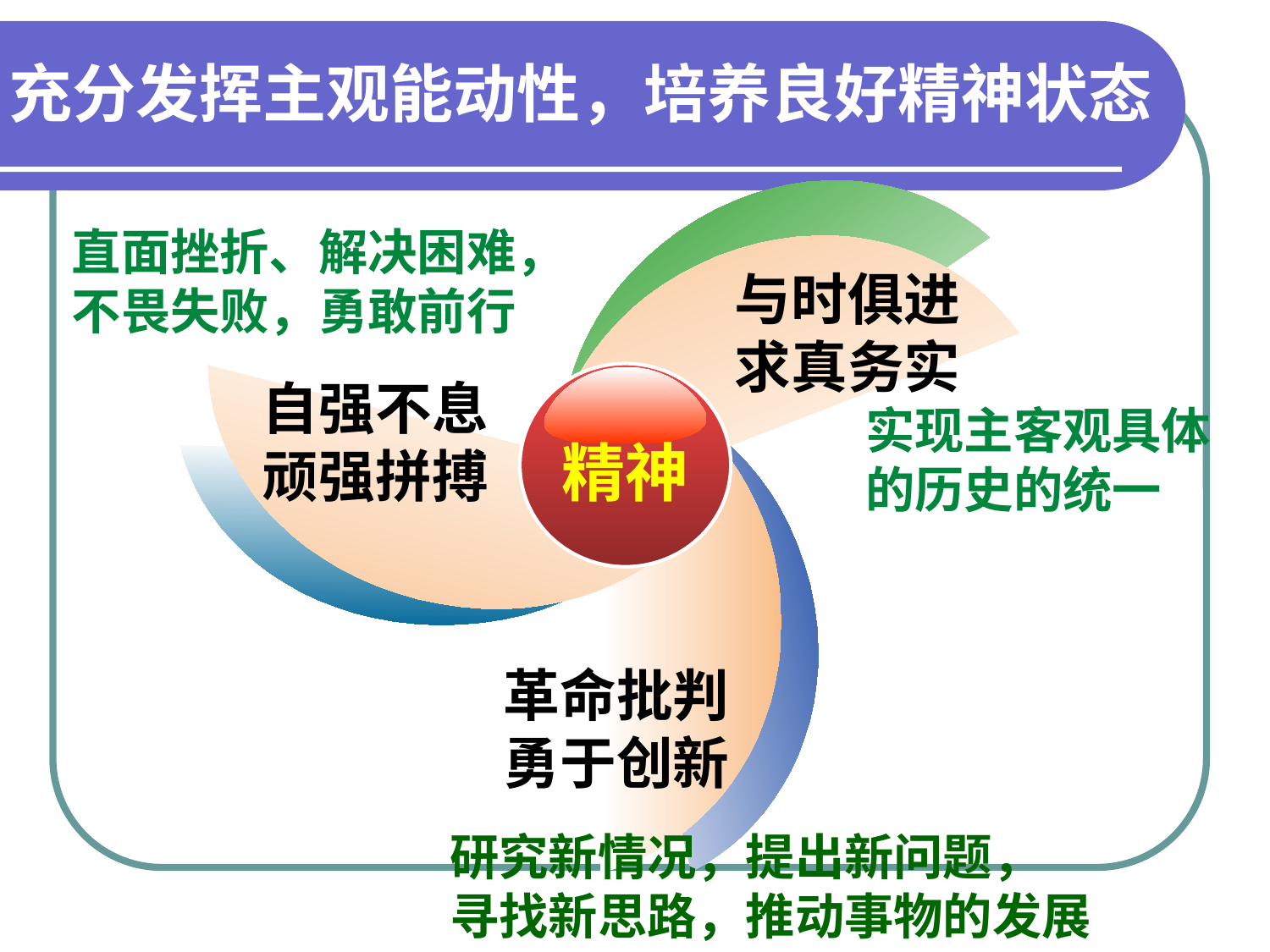

充分发挥主观能动性，培养良好精神状态
直面挫折、解决困难，不畏失败，勇敢前行

与时俱进
求真务实

自强不息
顽强拼搏
革命批判
勇于创新
精神
实现主客观具体的历史的统一
研究新情况，提出新问题，
寻找新思路，推动事物的发展